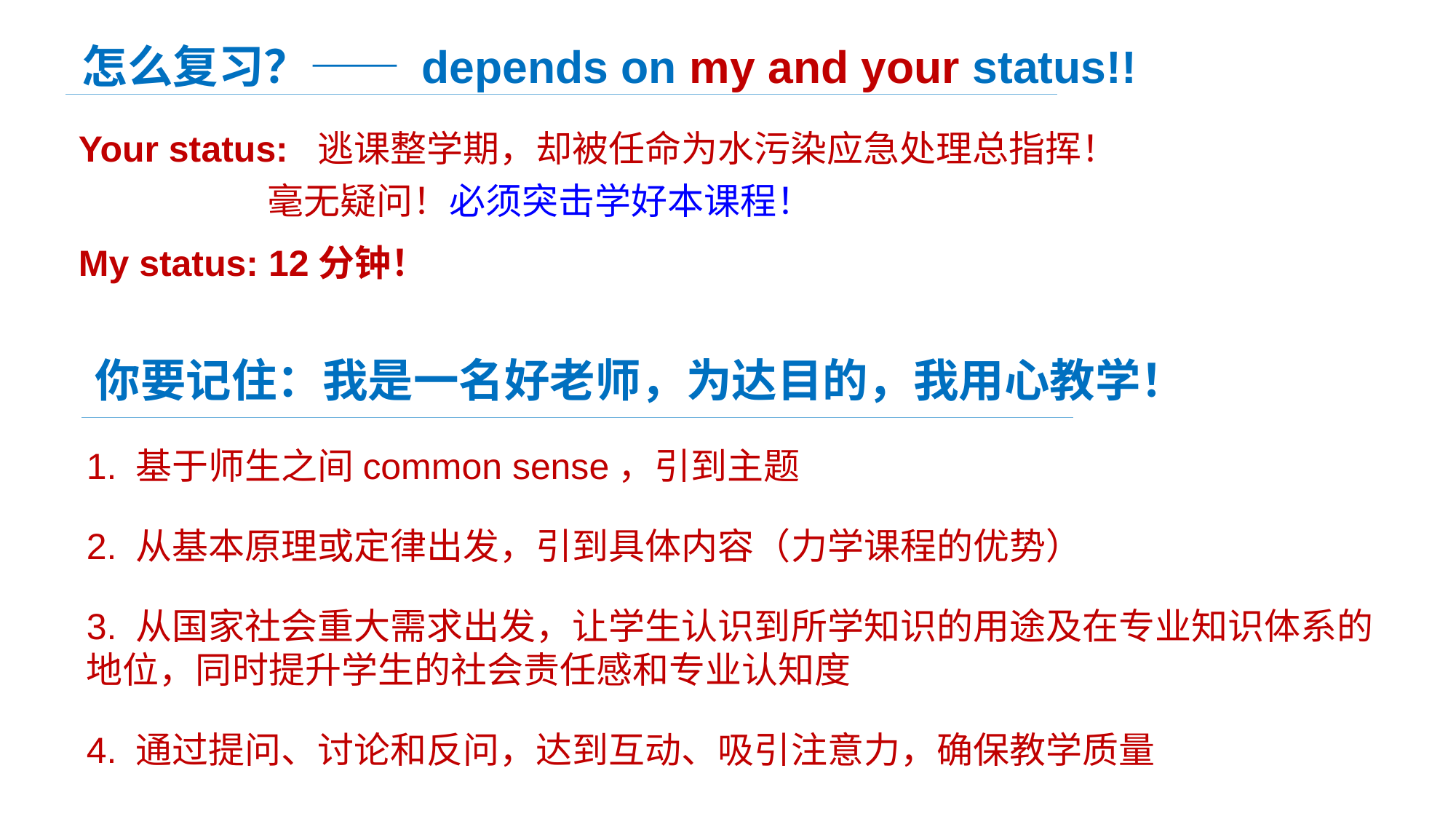

怎么复习？—— depends on my and your status!!
Your status:  逃课整学期，却被任命为水污染应急处理总指挥！
                      毫无疑问！必须突击学好本课程！
My status: 12分钟！
你要记住：我是一名好老师，为达目的，我用心教学！

1. 基于师生之间common sense，引到主题
2. 从基本原理或定律出发，引到具体内容（力学课程的优势）
3. 从国家社会重大需求出发，让学生认识到所学知识的用途及在专业知识体系的地位，同时提升学生的社会责任感和专业认知度
4. 通过提问、讨论和反问，达到互动、吸引注意力，确保教学质量